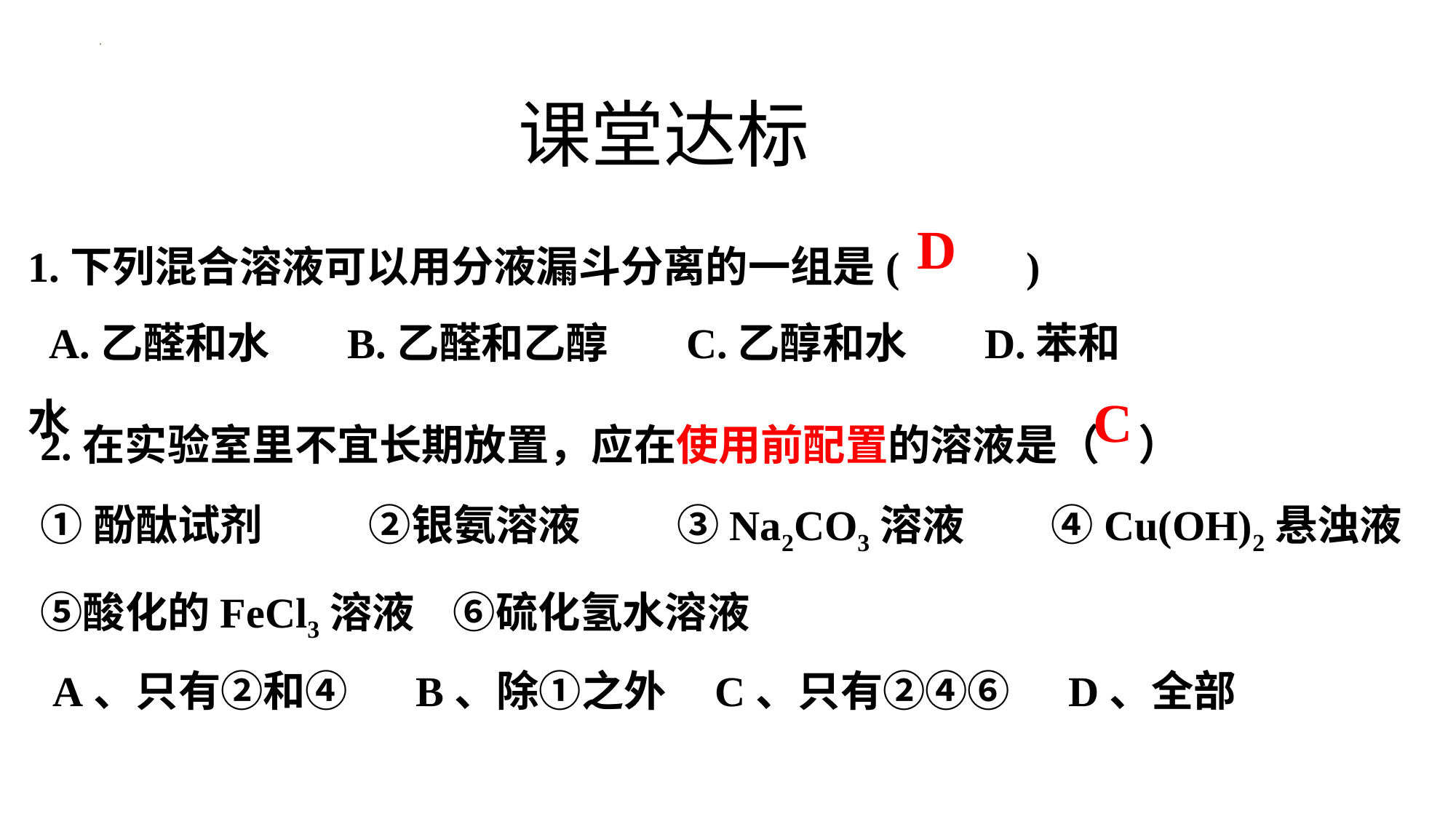

课堂达标
1.下列混合溶液可以用分液漏斗分离的一组是(            )
  A.乙醛和水       B.乙醛和乙醇       C.乙醇和水       D.苯和水
D
C
2.在实验室里不宜长期放置，应在使用前配置的溶液是（    ）
①酚酞试剂           ②银氨溶液          ③Na2CO3溶液         ④Cu(OH)2悬浊液 ⑤酸化的FeCl3溶液    ⑥硫化氢水溶液
A、只有②和④      B、除①之外    C、只有②④⑥     D、全部